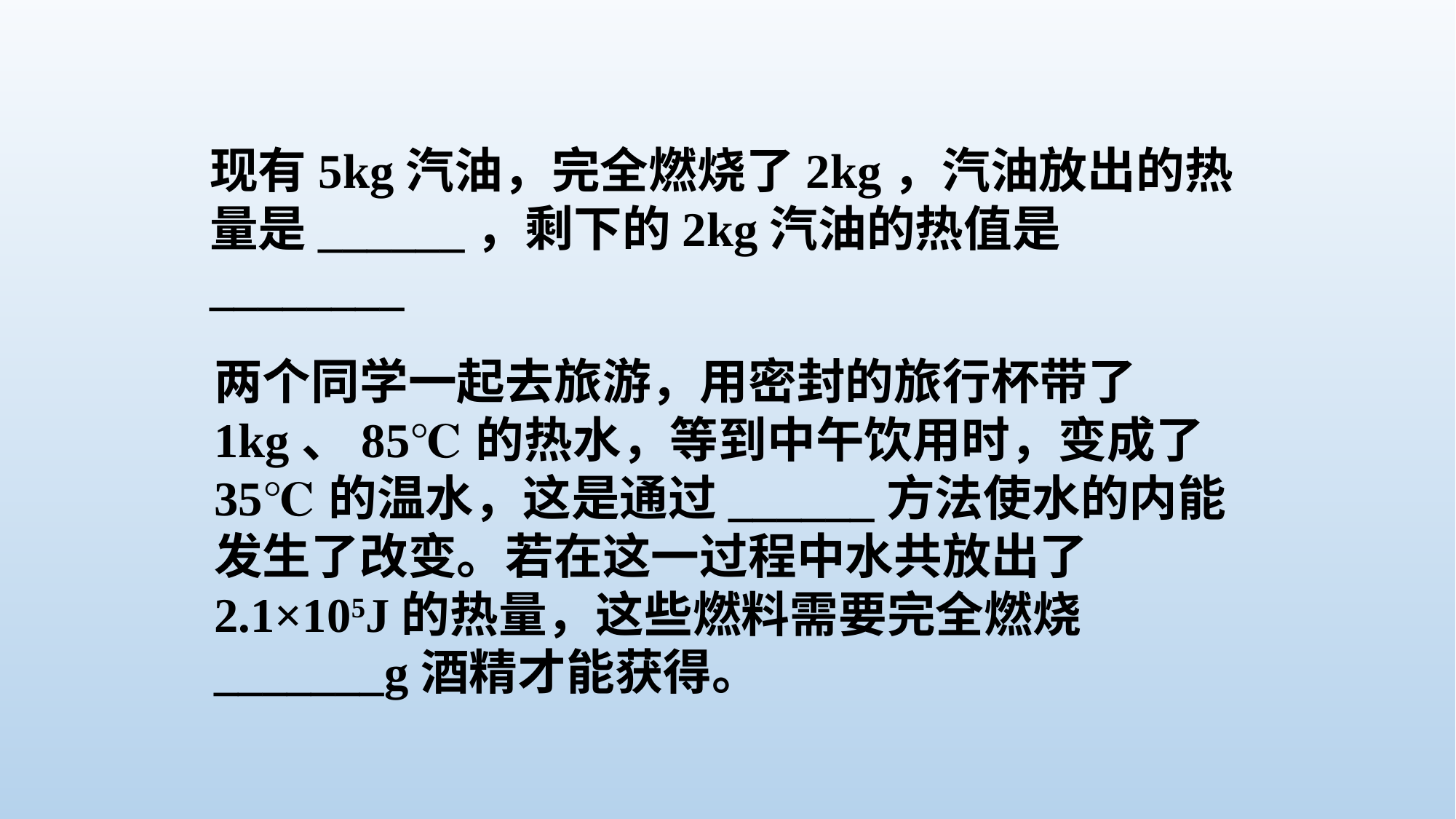

现有5kg汽油，完全燃烧了2kg，汽油放出的热量是______，剩下的2kg汽油的热值是________
两个同学一起去旅游，用密封的旅行杯带了1kg、85℃的热水，等到中午饮用时，变成了35℃的温水，这是通过______方法使水的内能发生了改变。若在这一过程中水共放出了2.1×105J的热量，这些燃料需要完全燃烧_______g酒精才能获得。